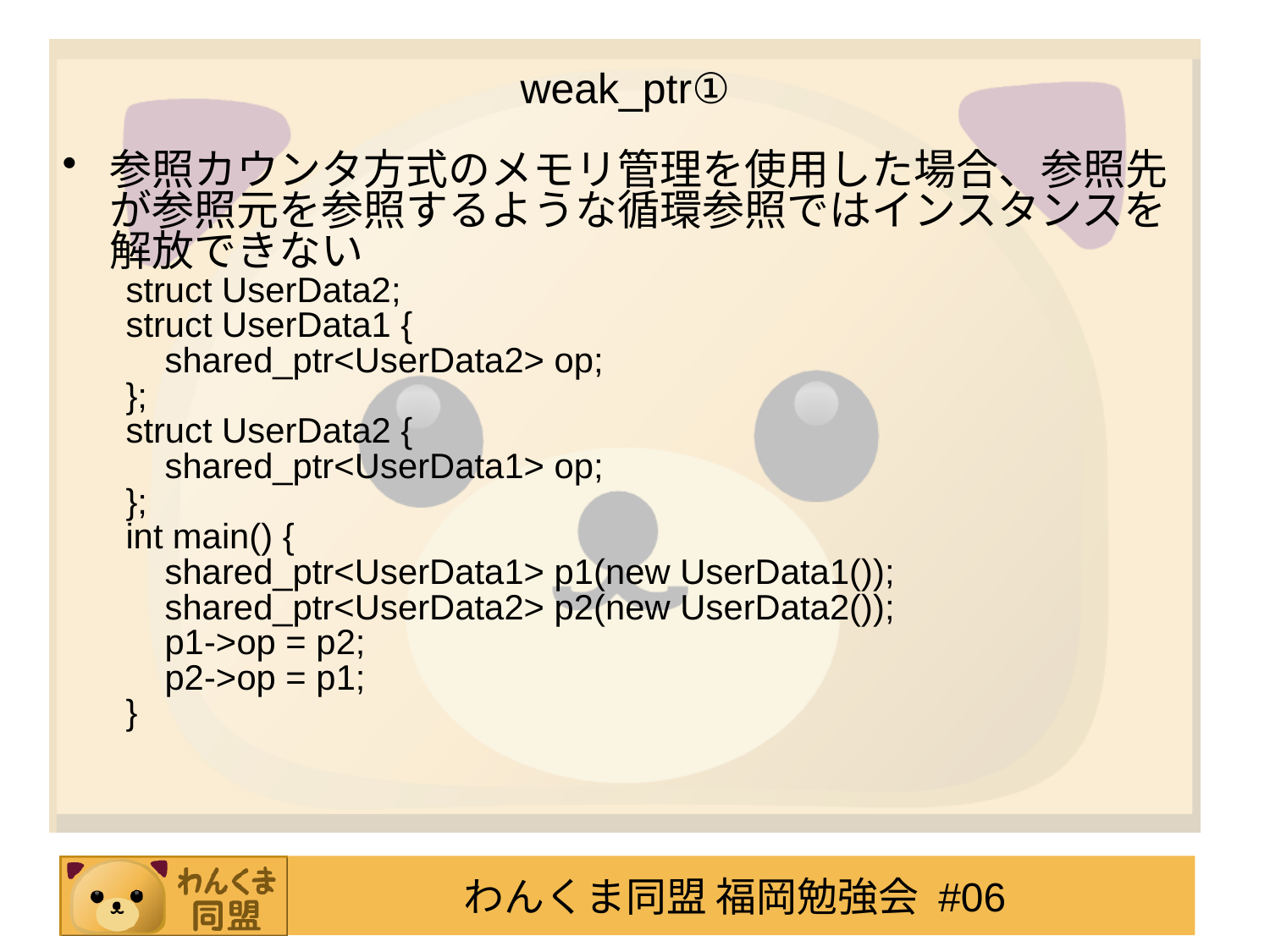

# weak_ptr①
参照カウンタ方式のメモリ管理を使用した場合、参照先が参照元を参照するような循環参照ではインスタンスを解放できない
struct UserData2;
struct UserData1 {
    shared_ptr<UserData2> op;
};
struct UserData2 {
    shared_ptr<UserData1> op;
};
int main() {
    shared_ptr<UserData1> p1(new UserData1());
    shared_ptr<UserData2> p2(new UserData2());
    p1->op = p2;
    p2->op = p1;
}